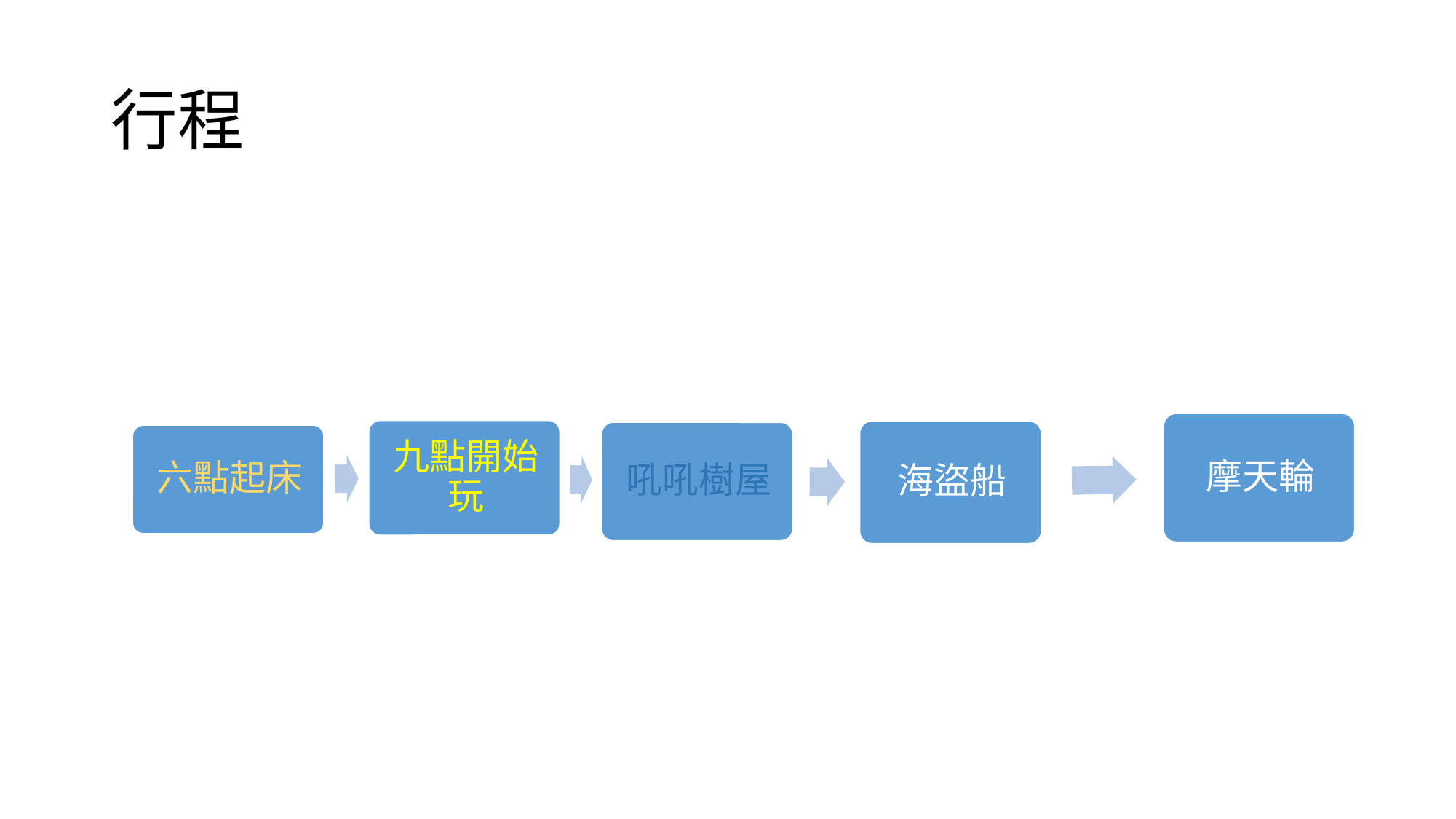

# 行程
六點起床

九點開始玩

吼吼樹屋

海盜船

摩天輪